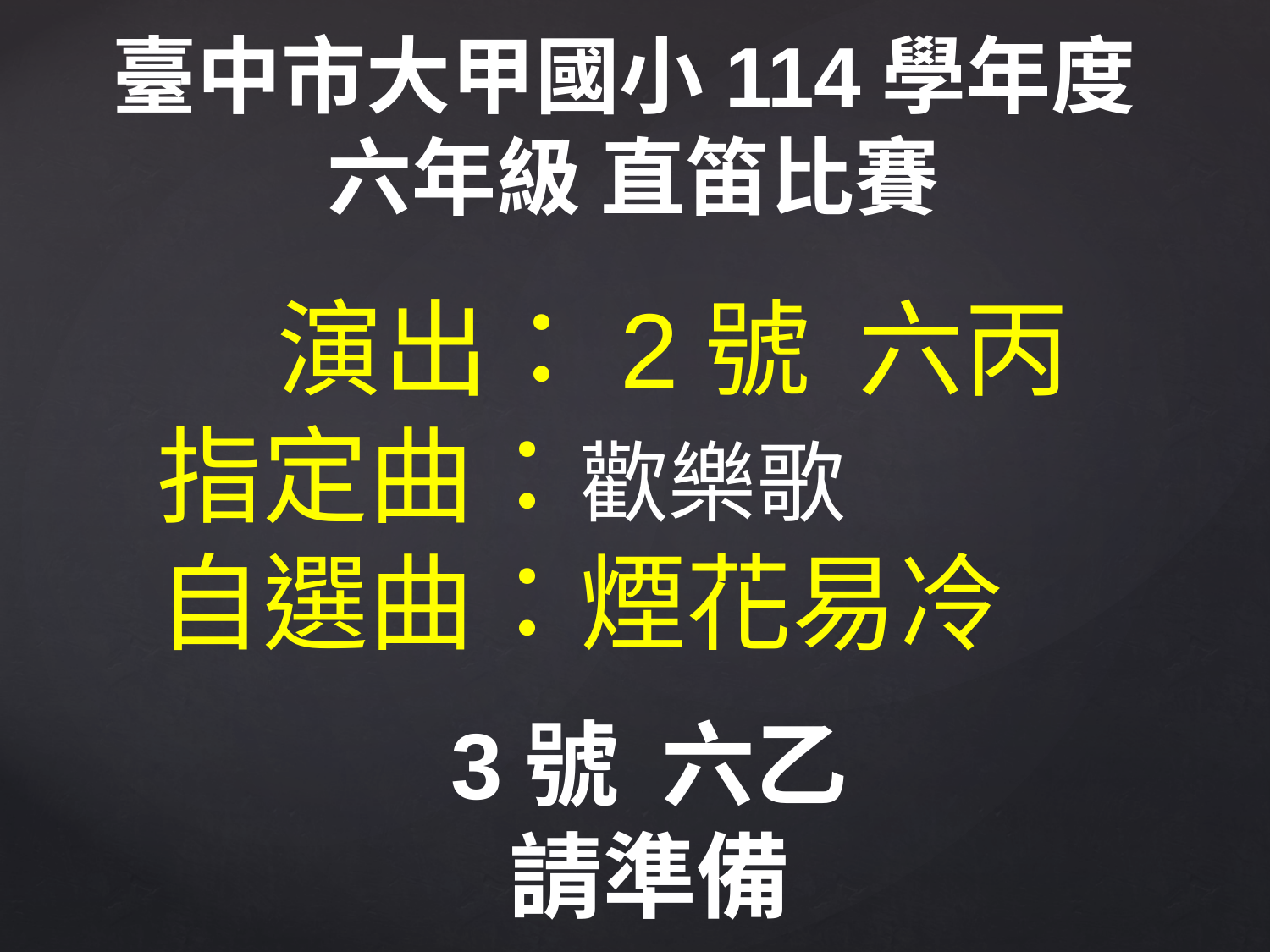

臺中市大甲國小114學年度
六年級 直笛比賽
    演出：2號  六丙
指定曲：歡樂歌
自選曲：煙花易冷

3號  六乙
請準備